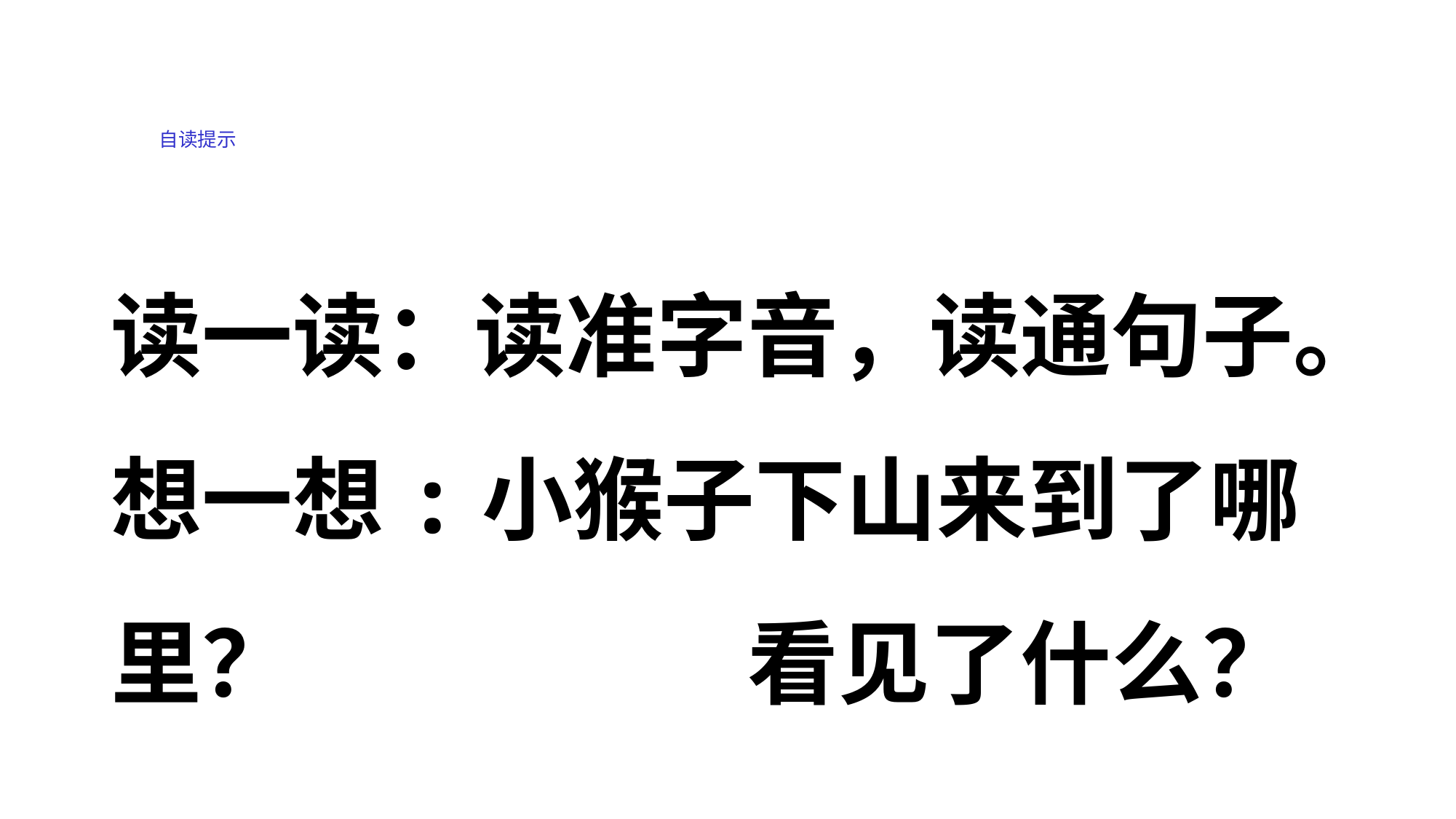

# 自读提示
读一读：读准字音，读通句子。
想一想:小猴子下山来到了哪里？　　　　　看见了什么？